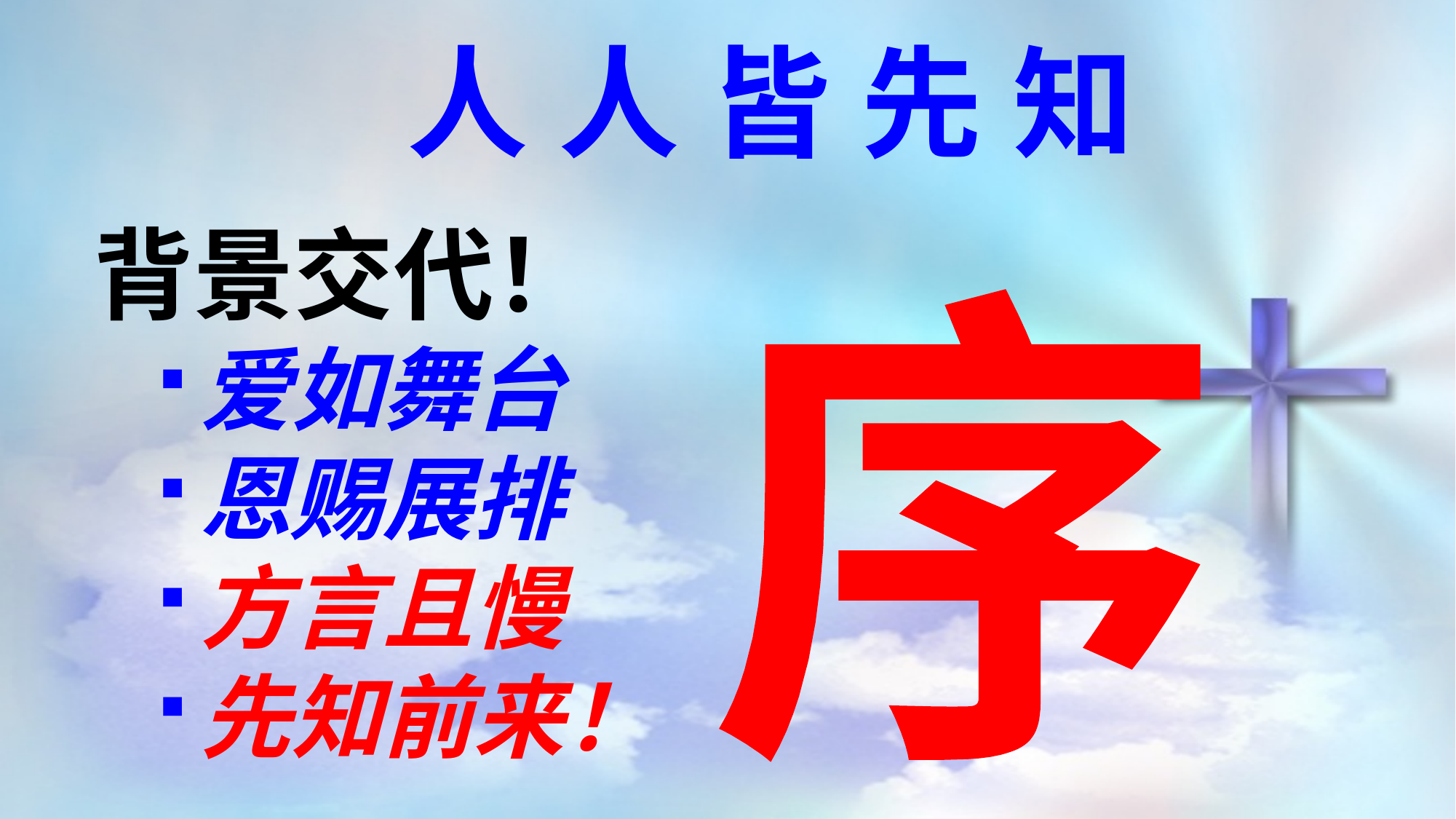

人人皆先知
背景交代！
爱如舞台
恩赐展排
方言且慢
先知前来！
序